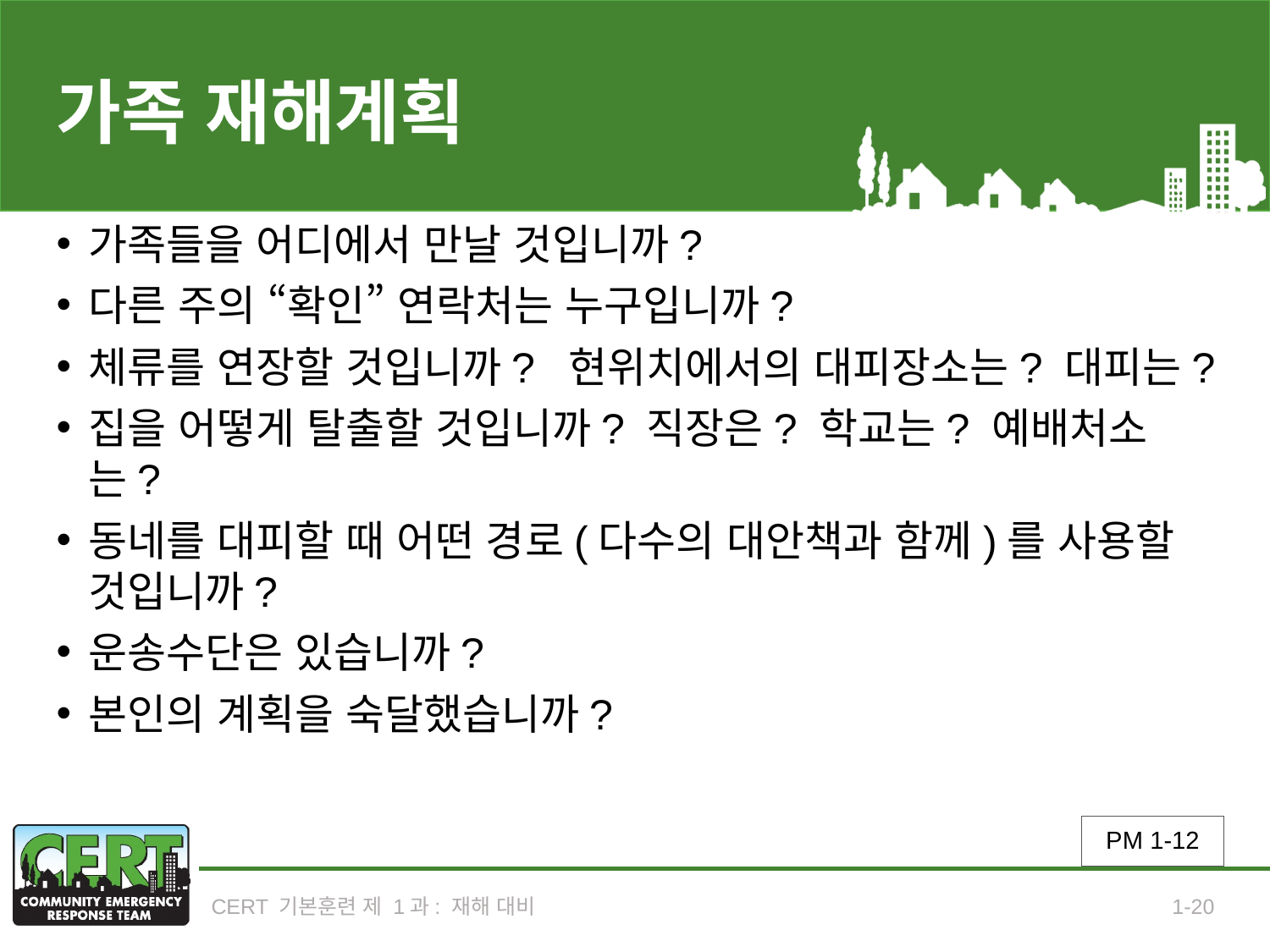

# 가족 재해계획
가족들을 어디에서 만날 것입니까?
다른 주의 “확인” 연락처는 누구입니까?
체류를 연장할 것입니까?  현위치에서의 대피장소는? 대피는?
집을 어떻게 탈출할 것입니까? 직장은? 학교는? 예배처소는?
동네를 대피할 때 어떤 경로(다수의 대안책과 함께)를 사용할 것입니까?
운송수단은 있습니까?
본인의 계획을 숙달했습니까?

PM 1-12
CERT 기본훈련 제 1과: 재해 대비
1-20